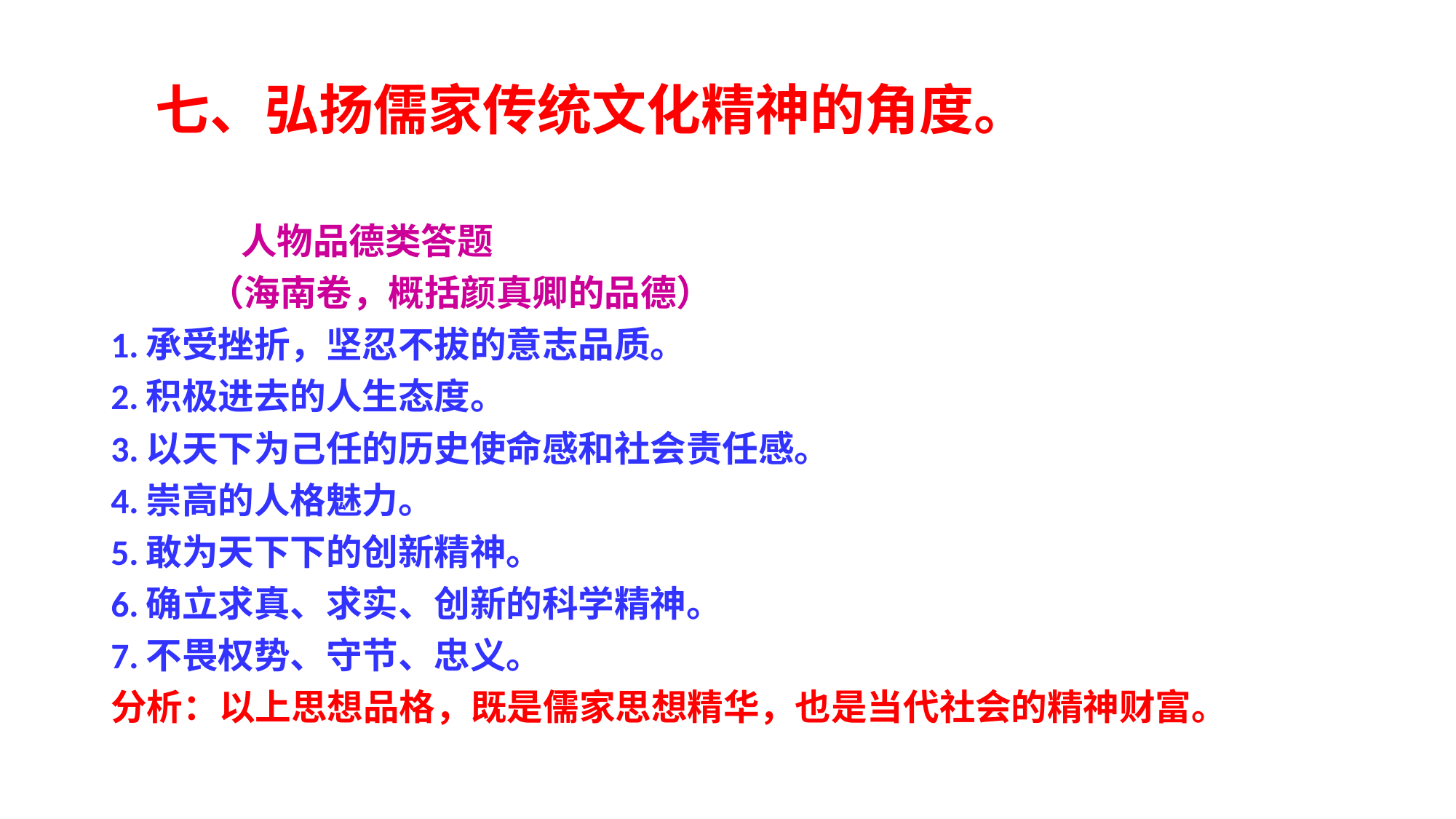

七、弘扬儒家传统文化精神的角度。
               人物品德类答题
           （海南卷，概括颜真卿的品德）
1.承受挫折，坚忍不拔的意志品质。
2.积极进去的人生态度。
3.以天下为己任的历史使命感和社会责任感。
4.崇高的人格魅力。
5.敢为天下下的创新精神。
6.确立求真、求实、创新的科学精神。
7.不畏权势、守节、忠义。
分析：以上思想品格，既是儒家思想精华，也是当代社会的精神财富。